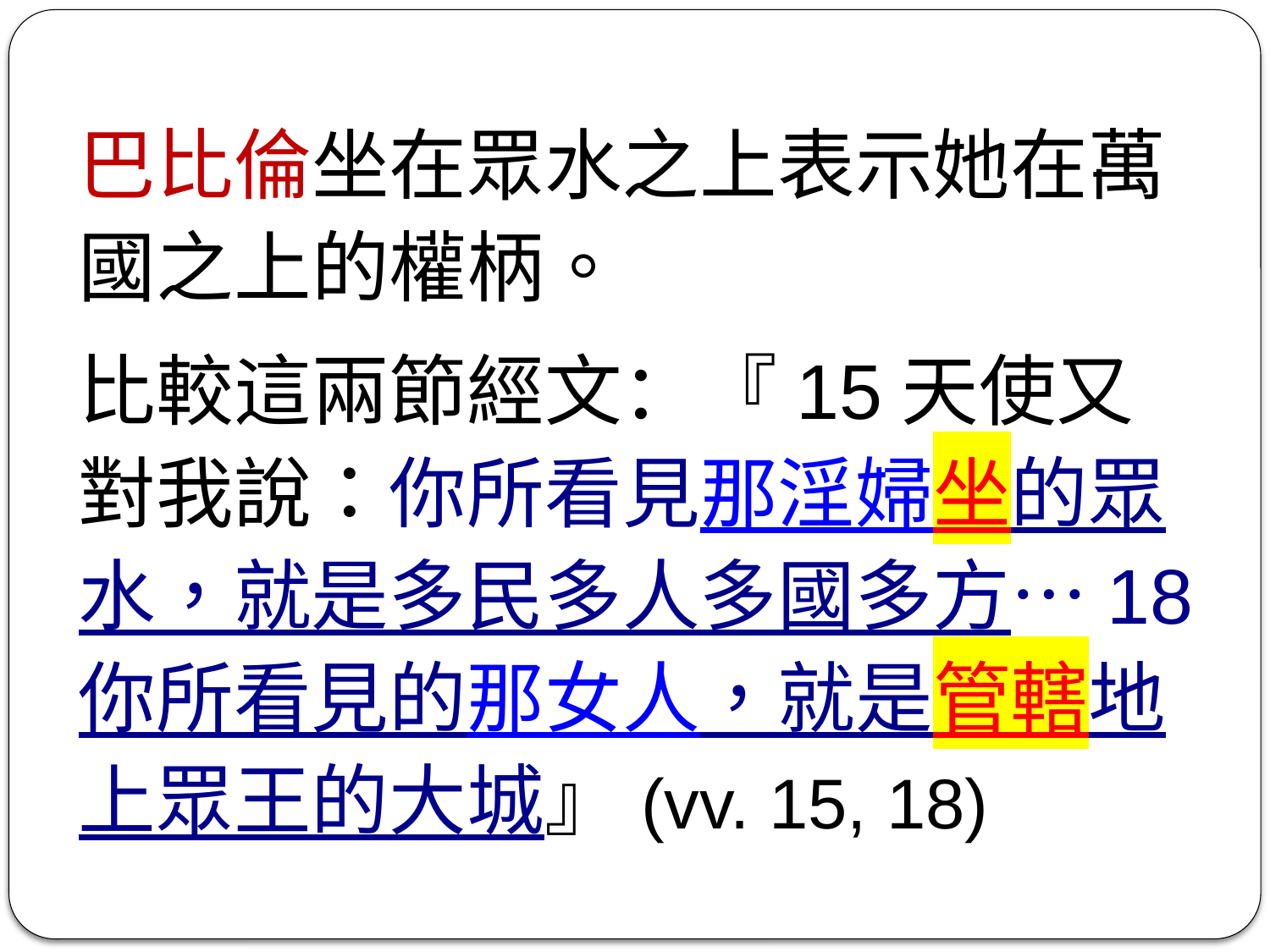

巴比倫坐在眾水之上表示她在萬國之上的權柄。
比較這兩節經文：『15天使又對我說：你所看見那淫婦坐的眾水，就是多民多人多國多方…18你所看見的那女人，就是管轄地上眾王的大城』(vv. 15, 18)